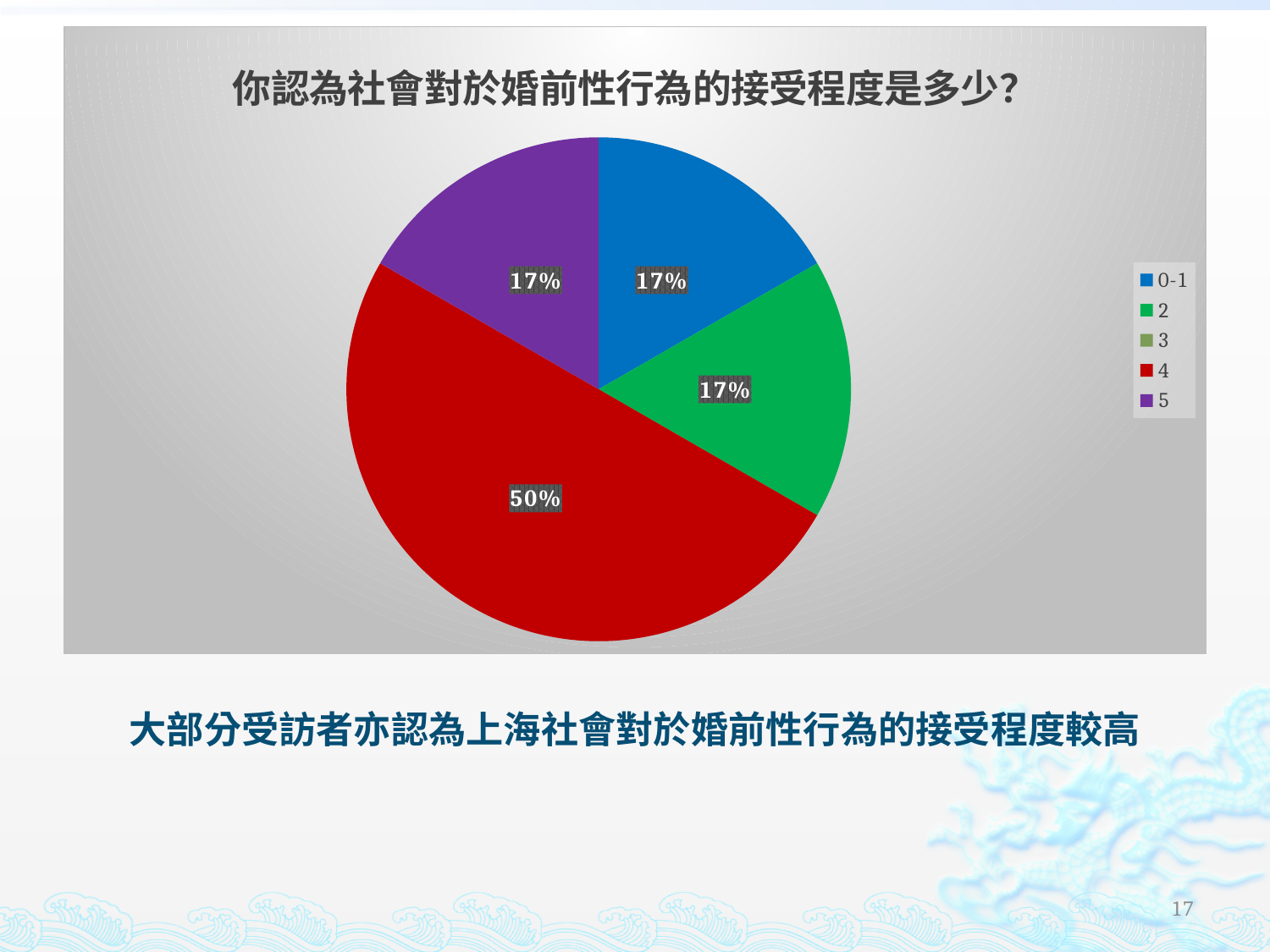

### Chart:

| Category | 你認為社會對於婚前性行為的接受程度是多少？ |
|---|---|
| 0-1 | 1.0 |
| 2 | 1.0 |
| 3 | 0.0 |
| 4 | 3.0 |
| 5 | 1.0 |
# 大部分受訪者亦認為上海社會對於婚前性行為的接受程度較高
17